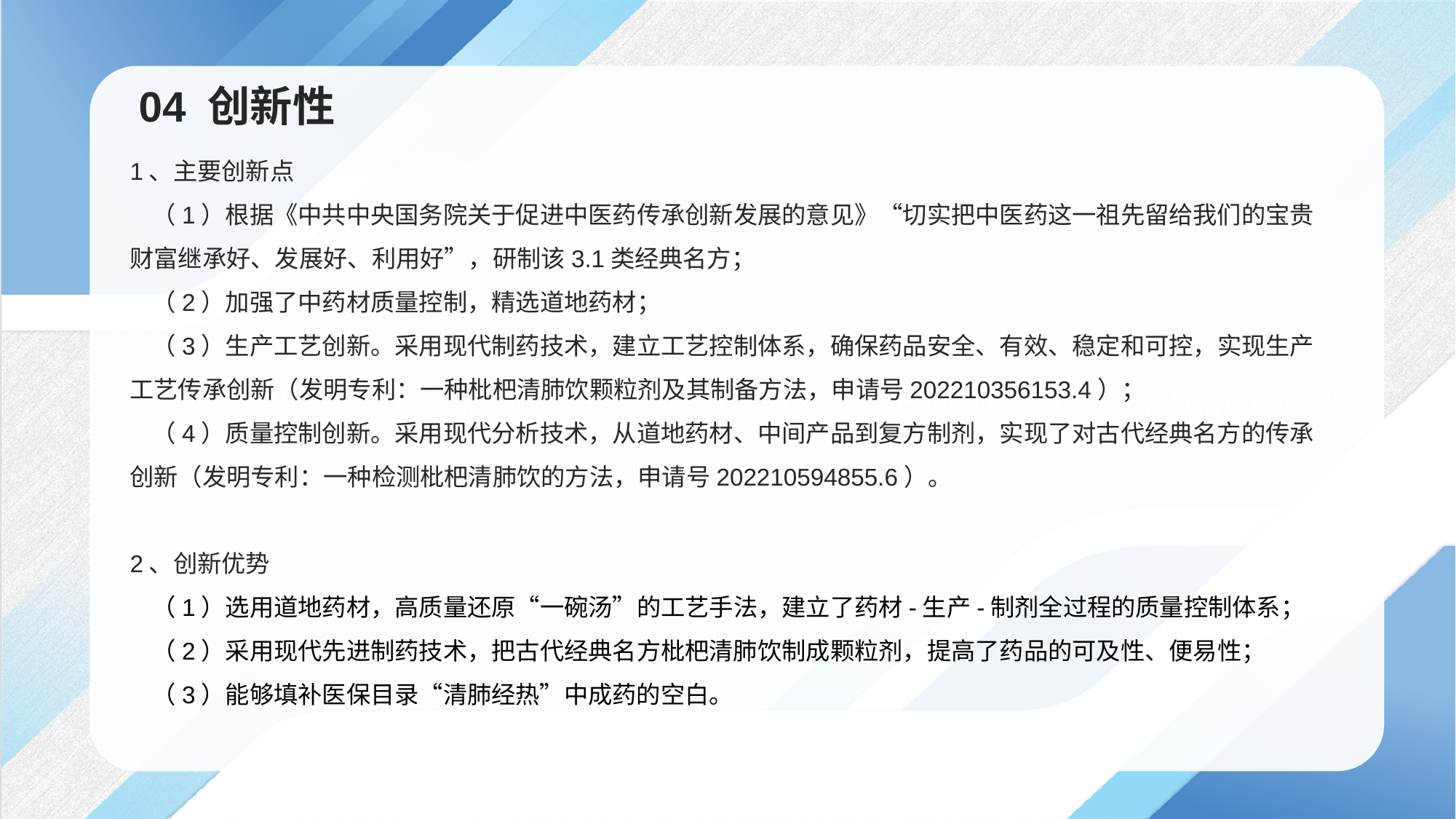

结果显示，应用枇杷清肺饮治疗组的临床疗效（95.8%）显著优于对照组（79.2%），且治疗后血清睾酮水平降低幅度大于对照组（P<0.05）。
04 创新性
1、主要创新点
   （1）根据《中共中央国务院关于促进中医药传承创新发展的意见》“切实把中医药这一祖先留给我们的宝贵财富继承好、发展好、利用好”，研制该3.1类经典名方；
   （2）加强了中药材质量控制，精选道地药材；
   （3）生产工艺创新。采用现代制药技术，建立工艺控制体系，确保药品安全、有效、稳定和可控，实现生产工艺传承创新（发明专利：一种枇杷清肺饮颗粒剂及其制备方法，申请号202210356153.4）；
   （4）质量控制创新。采用现代分析技术，从道地药材、中间产品到复方制剂，实现了对古代经典名方的传承创新（发明专利：一种检测枇杷清肺饮的方法，申请号202210594855.6）。

2、创新优势
   （1）选用道地药材，高质量还原“一碗汤”的工艺手法，建立了药材-生产-制剂全过程的质量控制体系；
   （2）采用现代先进制药技术，把古代经典名方枇杷清肺饮制成颗粒剂，提高了药品的可及性、便易性；
   （3）能够填补医保目录“清肺经热”中成药的空白。

8